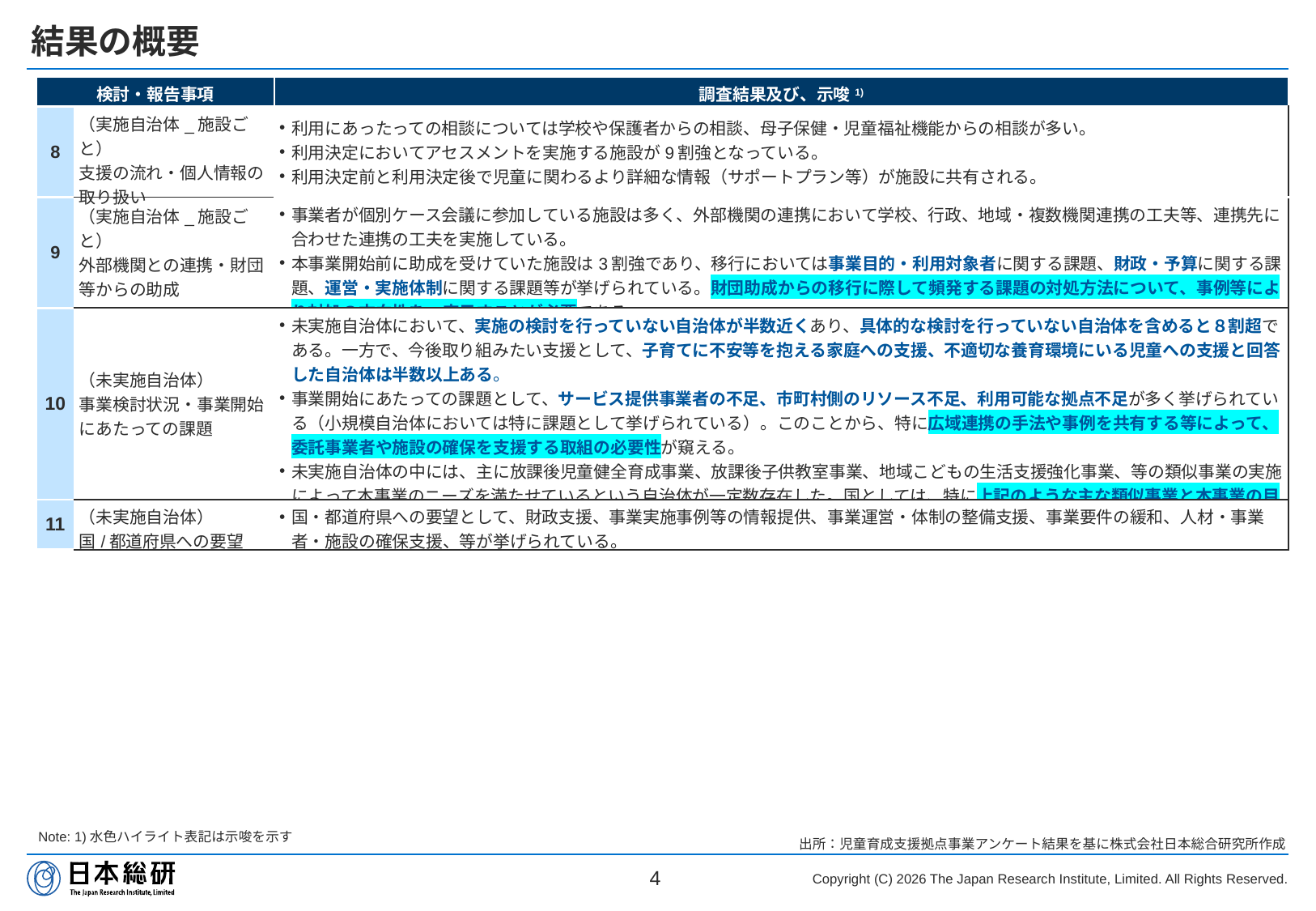

# 結果の概要
| 検討・報告事項 | 実施時期 | 調査結果及び、示唆1) |
| --- | --- | --- |
| 8 | （実施自治体\_施設ごと） 支援の流れ・個人情報の取り扱い | 利用にあったっての相談については学校や保護者からの相談、母子保健・児童福祉機能からの相談が多い。 利用決定においてアセスメントを実施する施設が9割強となっている。 利用決定前と利用決定後で児童に関わるより詳細な情報（サポートプラン等）が施設に共有される。 |
| 9 | （実施自治体\_施設ごと） 外部機関との連携・財団等からの助成 | 事業者が個別ケース会議に参加している施設は多く、外部機関の連携において学校、行政、地域・複数機関連携の工夫等、連携先に合わせた連携の工夫を実施している。 本事業開始前に助成を受けていた施設は3割強であり、移行においては事業目的・利用対象者に関する課題、財政・予算に関する課題、運営・実施体制に関する課題等が挙げられている。財団助成からの移行に際して頻発する課題の対処方法について、事例等により対処の方向性を一定示すことが必要である。 |
| 10 | （未実施自治体） 事業検討状況・事業開始にあたっての課題 | 未実施自治体において、実施の検討を行っていない自治体が半数近くあり、具体的な検討を行っていない自治体を含めると８割超である。一方で、今後取り組みたい支援として、子育てに不安等を抱える家庭への支援、不適切な養育環境にいる児童への支援と回答した自治体は半数以上ある。 事業開始にあたっての課題として、サービス提供事業者の不足、市町村側のリソース不足、利用可能な拠点不足が多く挙げられている（小規模自治体においては特に課題として挙げられている）。このことから、特に広域連携の手法や事例を共有する等によって、委託事業者や施設の確保を支援する取組の必要性が窺える。 未実施自治体の中には、主に放課後児童健全育成事業、放課後子供教室事業、地域こどもの生活支援強化事業、等の類似事業の実施によって本事業のニーズを満たせているという自治体が一定数存在した。国としては、特に上記のような主な類似事業と本事業の目的・役割の棲み分けを明示的に示すことにより、自治体において実施要否の判断を下しやすくなるよう促す必要がある。 |
| 11 | （未実施自治体） 国/都道府県への要望 | 国・都道府県への要望として、財政支援、事業実施事例等の情報提供、事業運営・体制の整備支援、事業要件の緩和、人材・事業者・施設の確保支援、等が挙げられている。 |
Note: 1)水色ハイライト表記は示唆を示す
出所：児童育成支援拠点事業アンケート結果を基に株式会社日本総合研究所作成